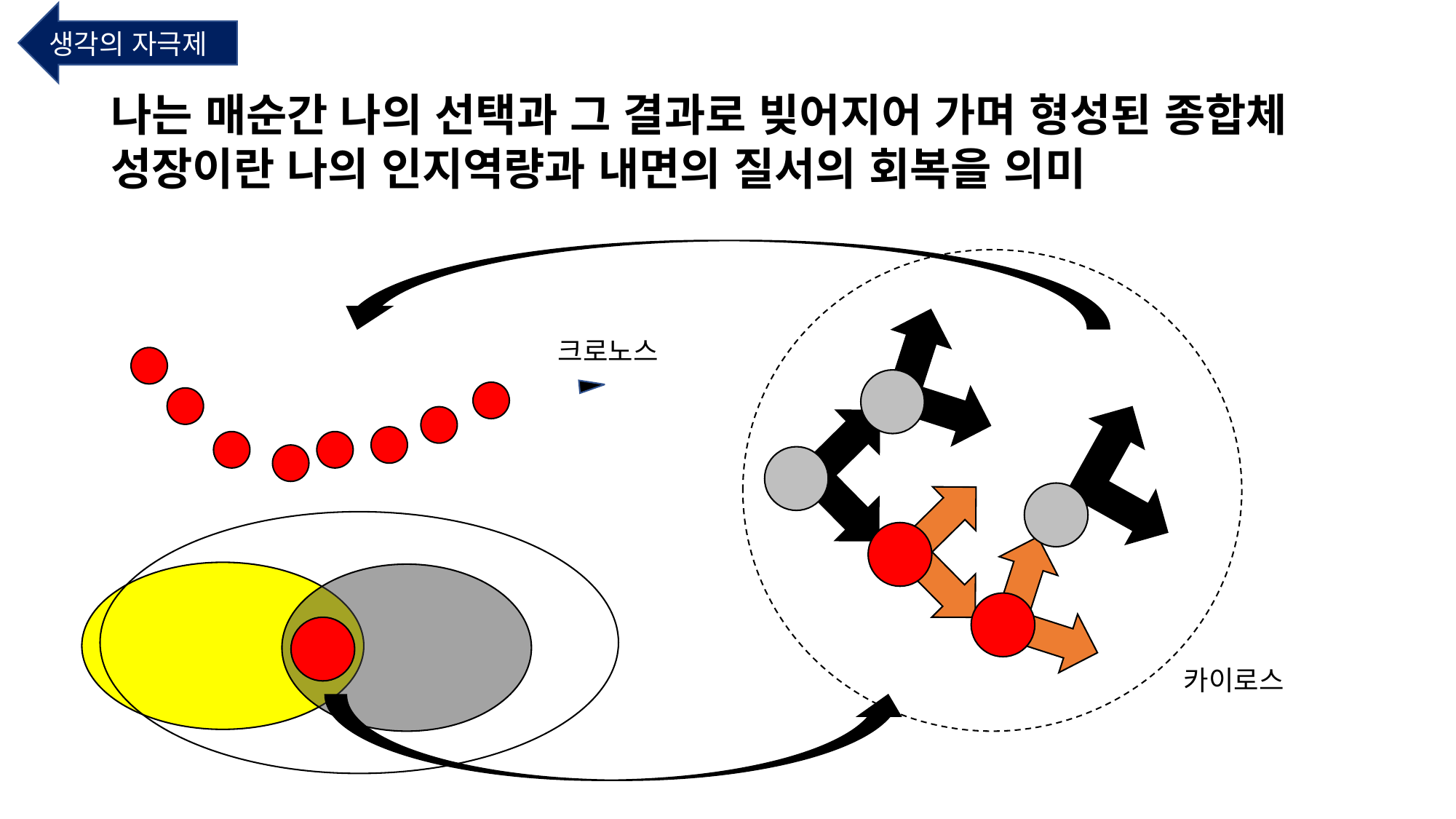

생각의 자극제
# 나는 매순간 나의 선택과 그 결과로 빚어지어 가며 형성된 종합체 성장이란 나의 인지역량과 내면의 질서의 회복을 의미

크로노스

카이로스